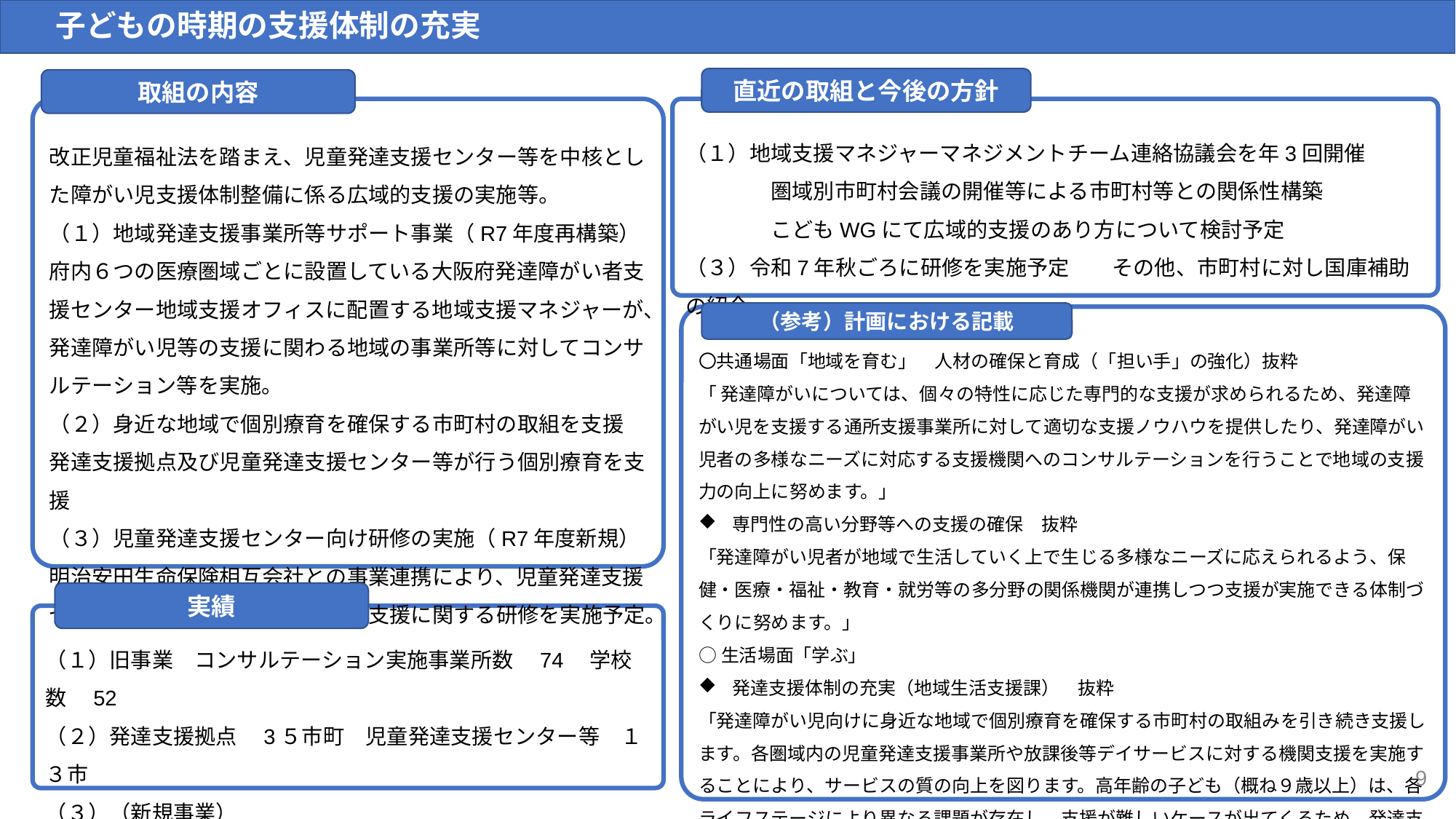

子どもの時期の支援体制の充実
直近の取組と今後の方針
取組の内容
改正児童福祉法を踏まえ、児童発達支援センター等を中核とした障がい児支援体制整備に係る広域的支援の実施等。
（１）地域発達支援事業所等サポート事業（R7年度再構築）
府内６つの医療圏域ごとに設置している大阪府発達障がい者支援センター地域支援オフィスに配置する地域支援マネジャーが、発達障がい児等の支援に関わる地域の事業所等に対してコンサルテーション等を実施。
（２）身近な地域で個別療育を確保する市町村の取組を支援
発達支援拠点及び児童発達支援センター等が行う個別療育を支援
（３）児童発達支援センター向け研修の実施（R7年度新規）
明治安田生命保険相互会社との事業連携により、児童発達支援センター等を対象とした障がい児支援に関する研修を実施予定。
（１）地域支援マネジャーマネジメントチーム連絡協議会を年3回開催
　　　　圏域別市町村会議の開催等による市町村等との関係性構築
　　　　こどもWGにて広域的支援のあり方について検討予定
（３）令和7年秋ごろに研修を実施予定　　その他、市町村に対し国庫補助の紹介

（参考）計画における記載
〇共通場面「地域を育む」　人材の確保と育成（「担い手」の強化）抜粋
「 発達障がいについては、個々の特性に応じた専門的な支援が求められるため、発達障がい児を支援する通所支援事業所に対して適切な支援ノウハウを提供したり、発達障がい児者の多様なニーズに対応する支援機関へのコンサルテーションを行うことで地域の支援力の向上に努めます。」
専門性の高い分野等への支援の確保　抜粋
「発達障がい児者が地域で生活していく上で生じる多様なニーズに応えられるよう、保健・医療・福祉・教育・就労等の多分野の関係機関が連携しつつ支援が実施できる体制づくりに努めます。」
○生活場面「学ぶ」
発達支援体制の充実（地域生活支援課）　抜粋
「発達障がい児向けに身近な地域で個別療育を確保する市町村の取組みを引き続き支援します。各圏域内の児童発達支援事業所や放課後等デイサービスに対する機関支援を実施することにより、サービスの質の向上を図ります。高年齢の子ども（概ね９歳以上）は、各ライフステージにより異なる課題が存在し、支援が難しいケースが出てくるため、発達支援拠点において、支援ノウハウの蓄積を図り、支援内容を充実していきます。」
実績
（１）旧事業　コンサルテーション実施事業所数　74　学校数　52
（２）発達支援拠点　3５市町　児童発達支援センター等　１３市
（３）（新規事業）
9